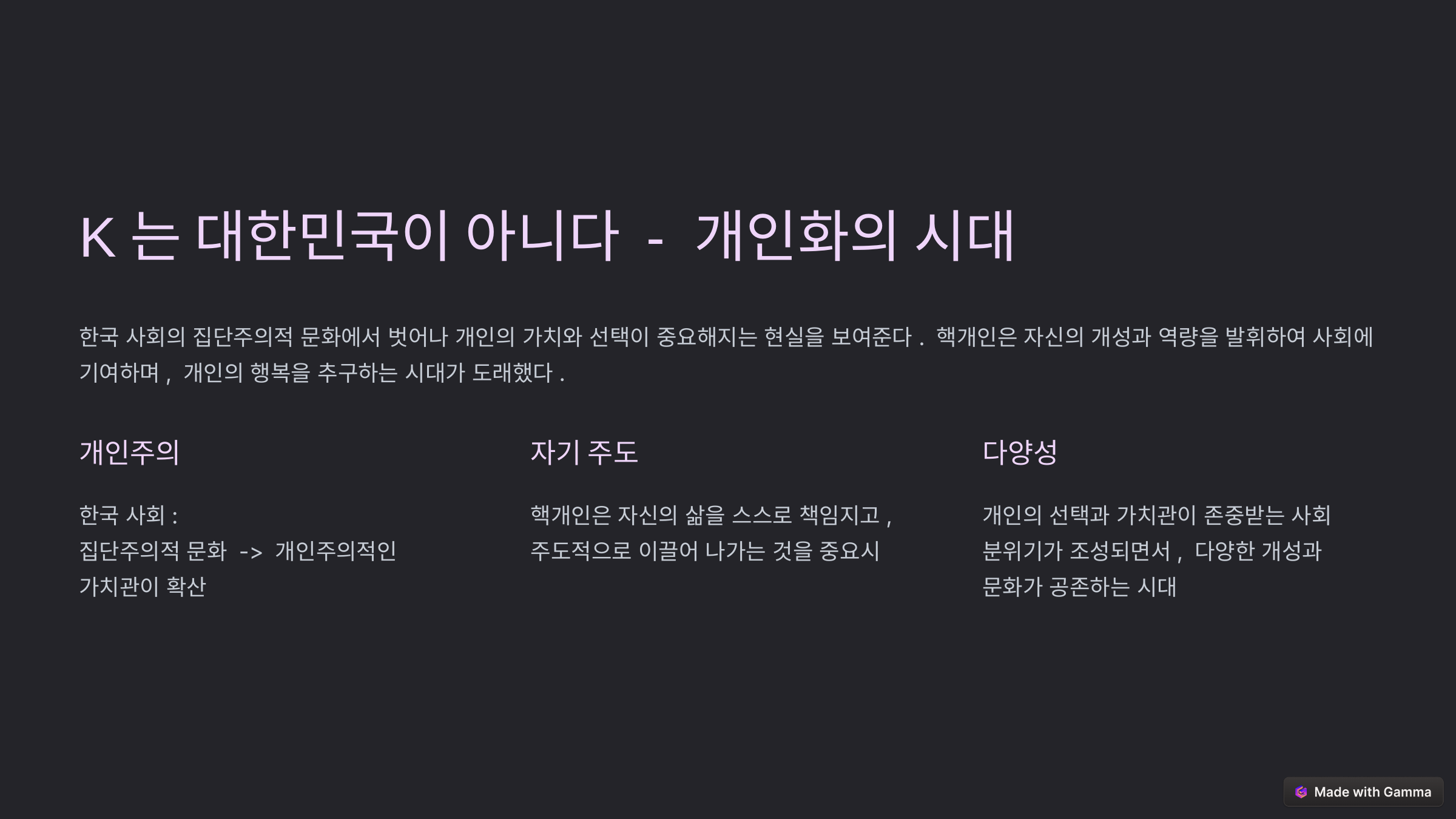

K는 대한민국이 아니다 - 개인화의 시대
한국 사회의 집단주의적 문화에서 벗어나 개인의 가치와 선택이 중요해지는 현실을 보여준다. 핵개인은 자신의 개성과 역량을 발휘하여 사회에 기여하며, 개인의 행복을 추구하는 시대가 도래했다.
개인주의
자기 주도
다양성
한국 사회:
집단주의적 문화 -> 개인주의적인 가치관이 확산
핵개인은 자신의 삶을 스스로 책임지고, 주도적으로 이끌어 나가는 것을 중요시
개인의 선택과 가치관이 존중받는 사회 분위기가 조성되면서, 다양한 개성과 문화가 공존하는 시대